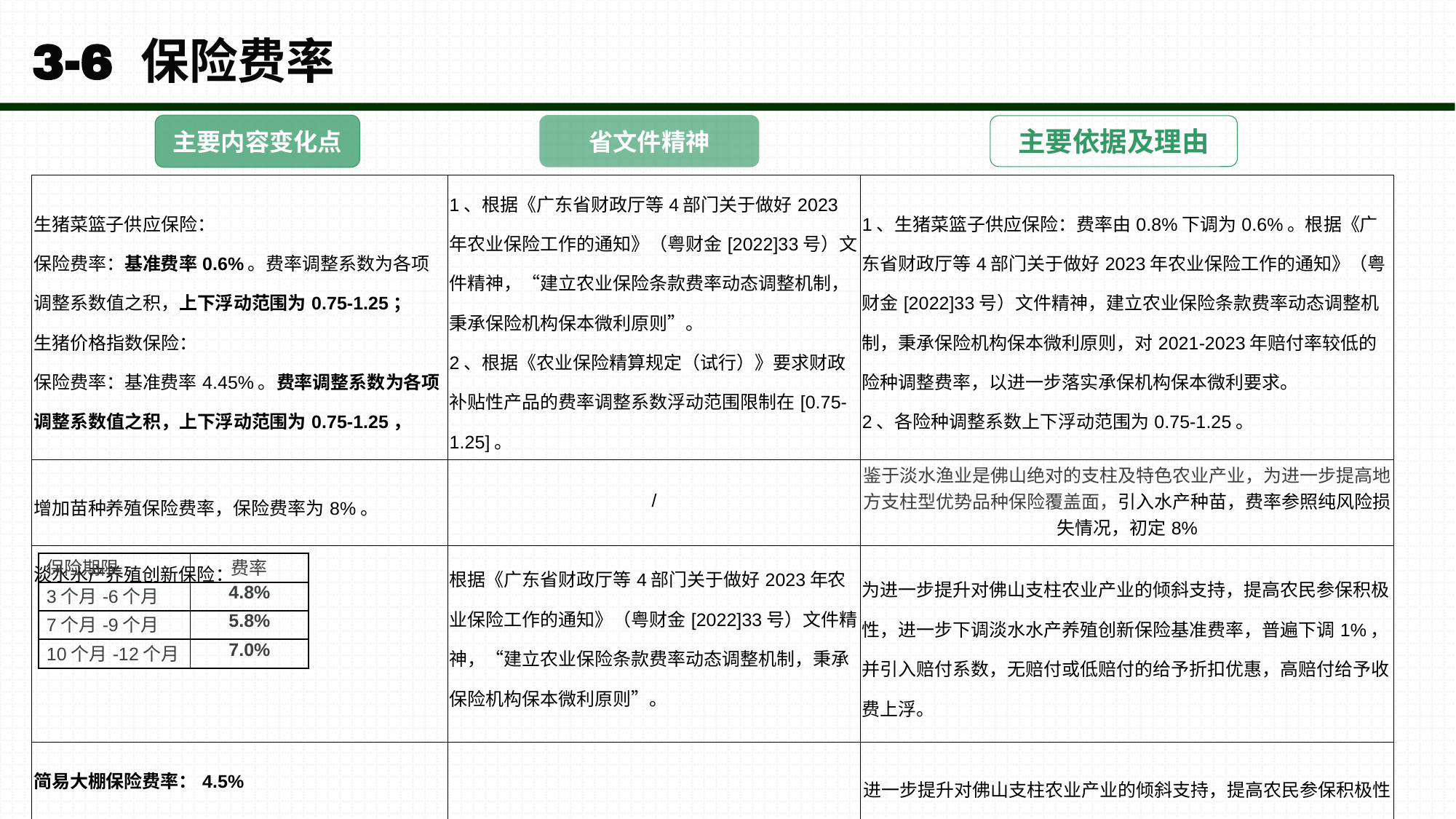

# 3-6 保险费率

省文件精神
主要内容变化点
主要依据及理由
| 生猪菜篮子供应保险： 保险费率：基准费率0.6%。费率调整系数为各项调整系数值之积，上下浮动范围为0.75-1.25； 生猪价格指数保险： 保险费率：基准费率4.45%。费率调整系数为各项调整系数值之积，上下浮动范围为0.75-1.25， | 1、根据《广东省财政厅等4部门关于做好2023年农业保险工作的通知》（粤财金[2022]33号）文件精神，“建立农业保险条款费率动态调整机制，秉承保险机构保本微利原则”。 2、根据《农业保险精算规定（试行）》要求财政补贴性产品的费率调整系数浮动范围限制在[0.75-1.25]。 | 1、生猪菜篮子供应保险：费率由0.8%下调为0.6%。根据《广东省财政厅等4部门关于做好2023年农业保险工作的通知》（粤财金[2022]33号）文件精神，建立农业保险条款费率动态调整机制，秉承保险机构保本微利原则，对2021-2023年赔付率较低的险种调整费率，以进一步落实承保机构保本微利要求。 2、各险种调整系数上下浮动范围为0.75-1.25。 |
| --- | --- | --- |
| 增加苗种养殖保险费率，保险费率为8%。 | / | 鉴于淡水渔业是佛山绝对的支柱及特色农业产业，为进一步提高地方支柱型优势品种保险覆盖面，引入水产种苗，费率参照纯风险损失情况，初定8% |
| 淡水水产养殖创新保险： | 根据《广东省财政厅等4部门关于做好2023年农业保险工作的通知》（粤财金[2022]33号）文件精神，“建立农业保险条款费率动态调整机制，秉承保险机构保本微利原则”。 | 为进一步提升对佛山支柱农业产业的倾斜支持，提高农民参保积极性，进一步下调淡水水产养殖创新保险基准费率，普遍下调1%，并引入赔付系数，无赔付或低赔付的给予折扣优惠，高赔付给予收费上浮。 |
| 简易大棚保险费率：4.5% |  | 进一步提升对佛山支柱农业产业的倾斜支持，提高农民参保积极性 |
| 保险期限 | 费率 |
| --- | --- |
| 3个月-6个月 | 4.8% |
| 7个月-9个月 | 5.8% |
| 10个月-12个月 | 7.0% |